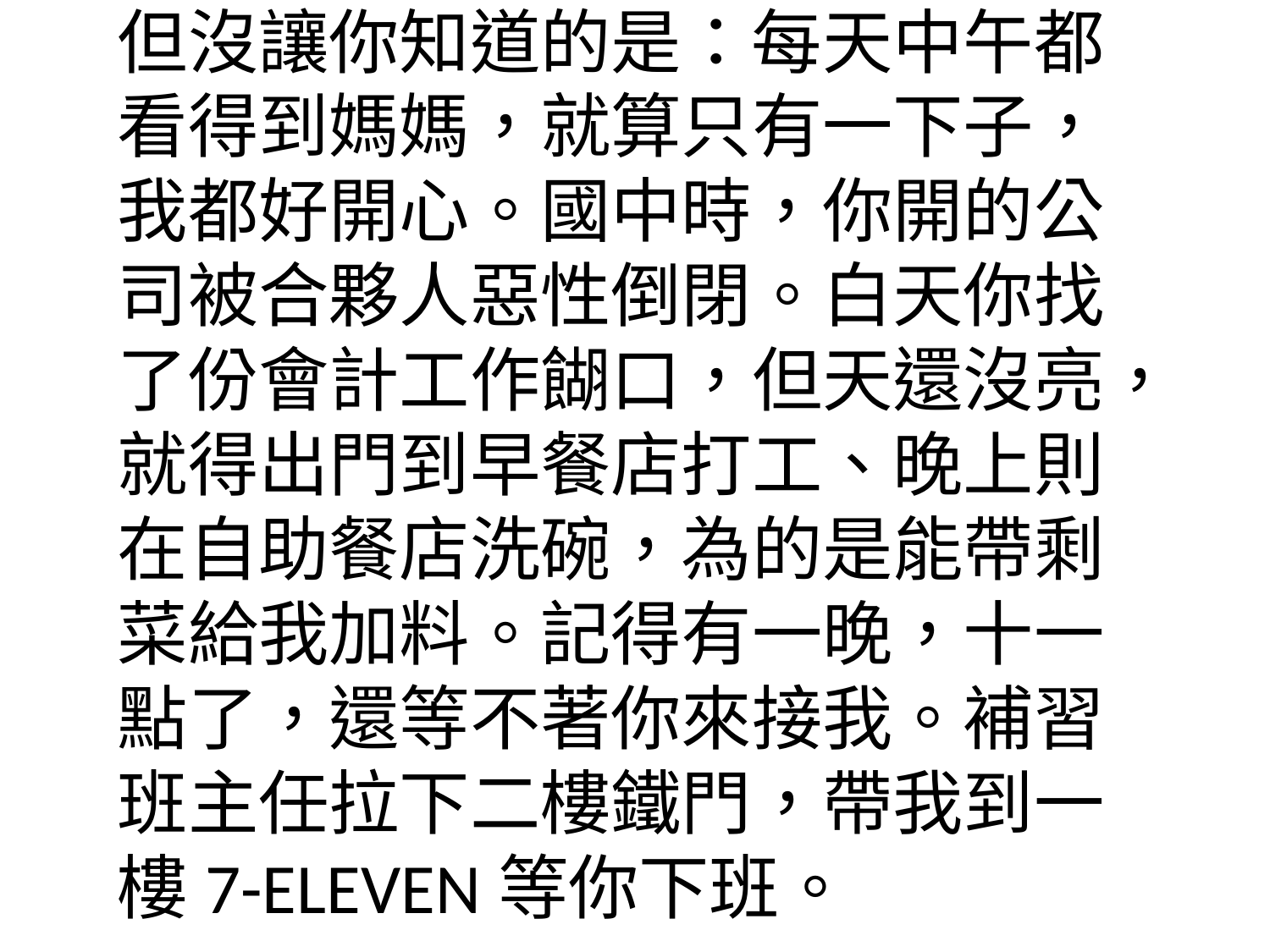

但沒讓你知道的是：每天中午都看得到媽媽，就算只有一下子，我都好開心。國中時，你開的公司被合夥人惡性倒閉。白天你找了份會計工作餬口，但天還沒亮，就得出門到早餐店打工、晚上則在自助餐店洗碗，為的是能帶剩菜給我加料。記得有一晚，十一點了，還等不著你來接我。補習班主任拉下二樓鐵門，帶我到一樓7-ELEVEN等你下班。